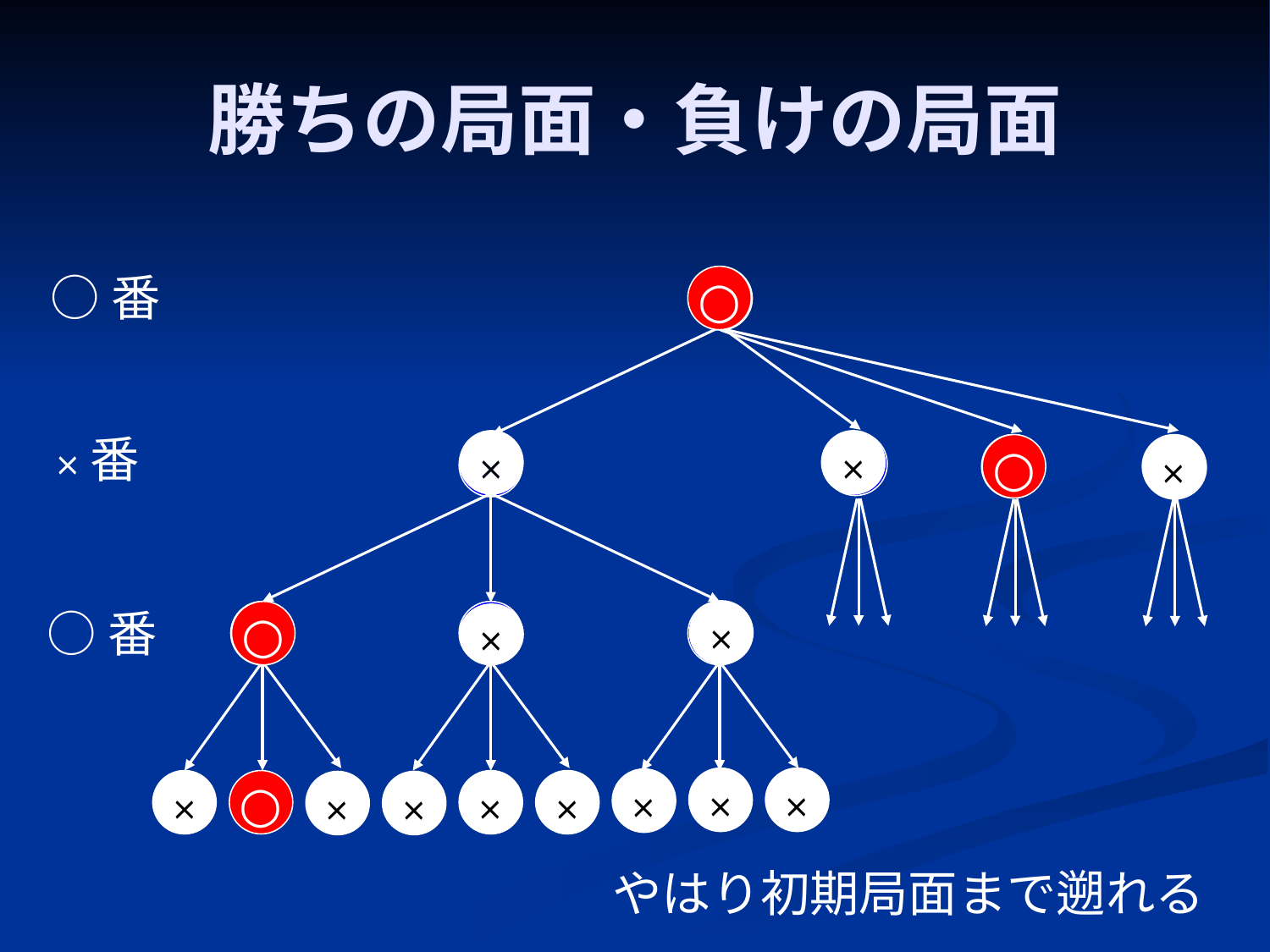

# 勝ちの局面・負けの局面
○番
○

×番
×
×

○
×

○番
×
○

×
×
×
×
×
○
×
×
×
×
やはり初期局面まで遡れる